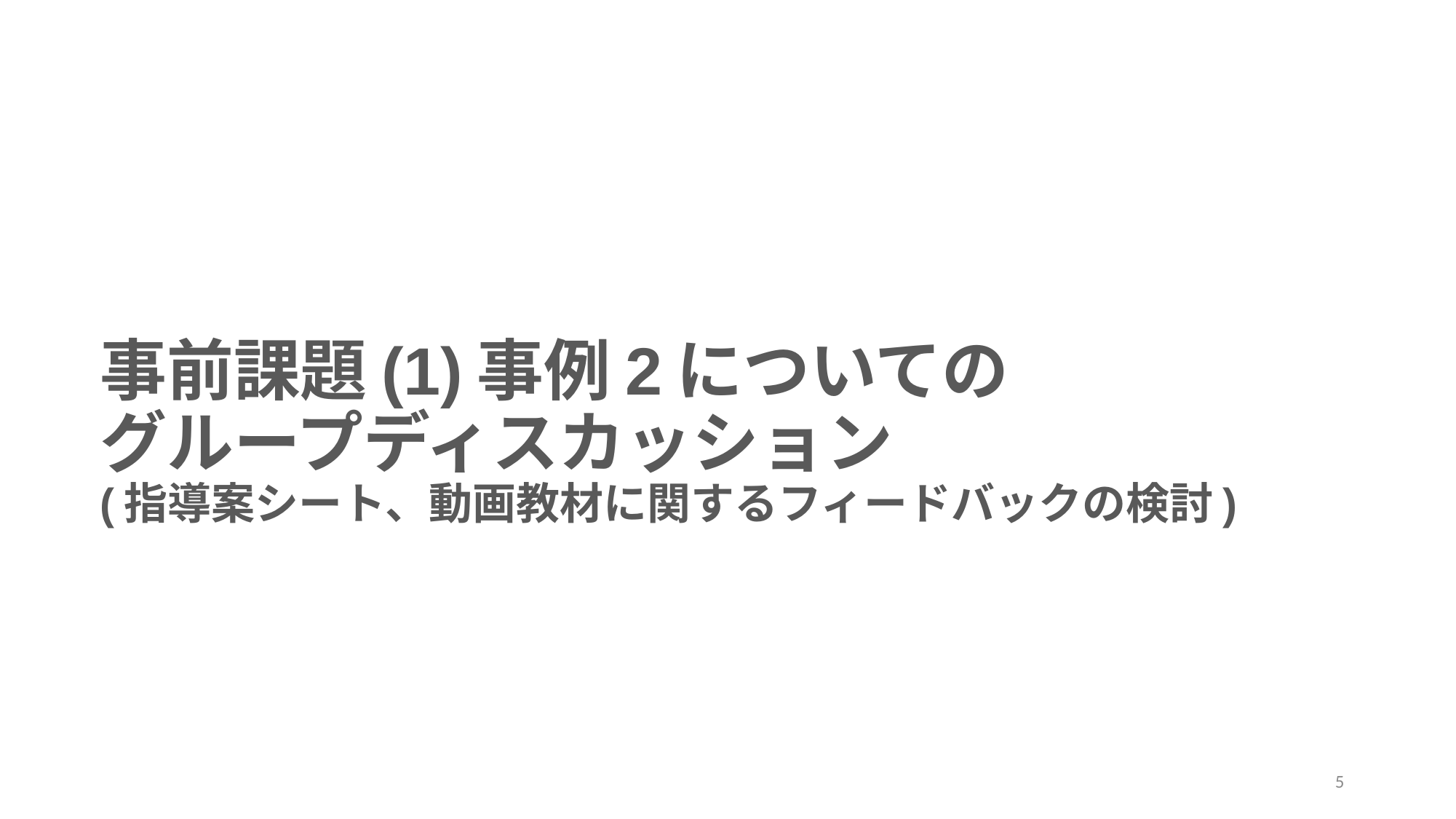

# 事前課題(1)事例2についての グループディスカッション (指導案シート、動画教材に関するフィードバックの検討)
5